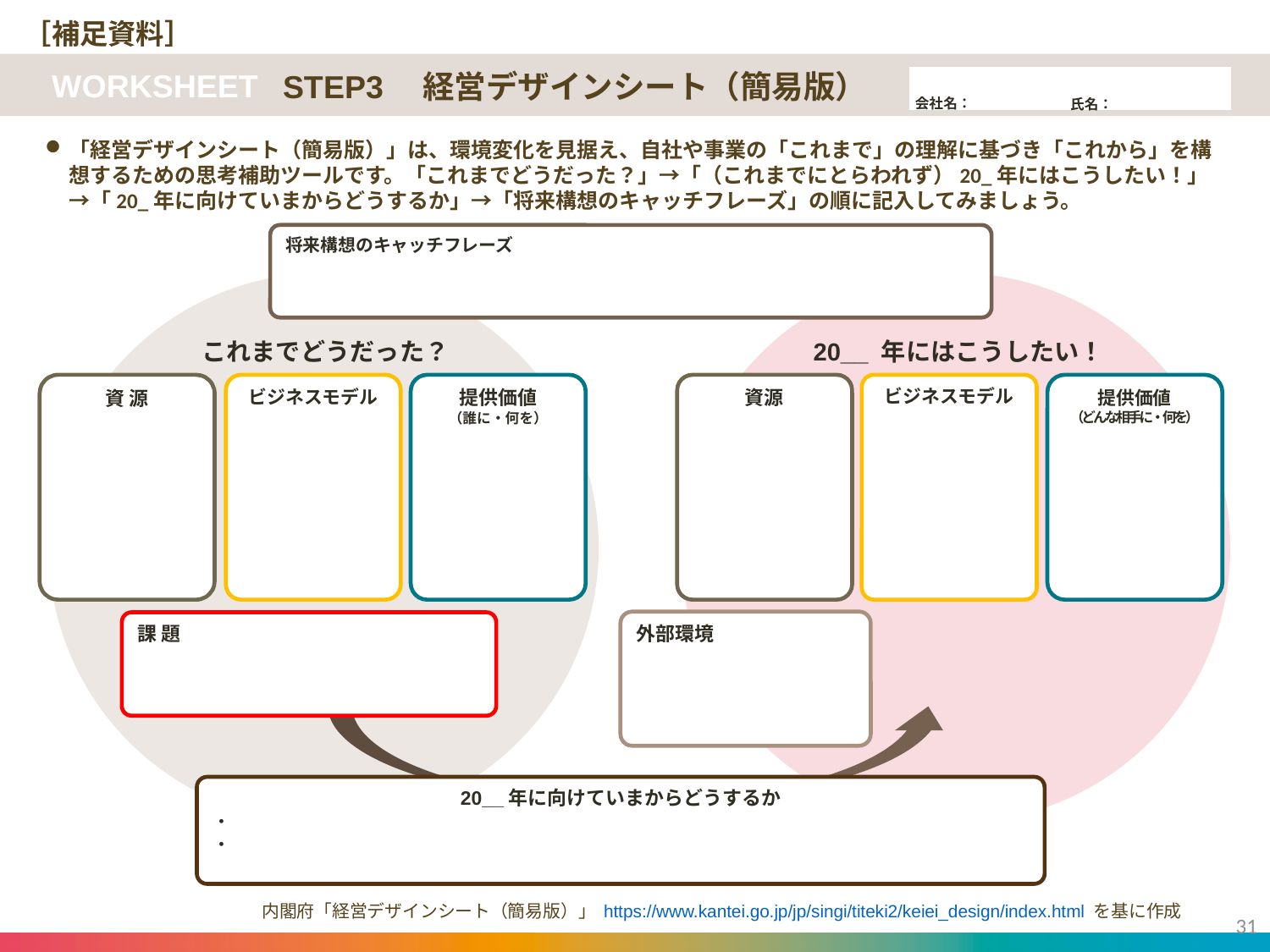

［補足資料］
STEP3　経営デザインシート（簡易版）
「経営デザインシート（簡易版）」は、環境変化を見据え、自社や事業の「これまで」の理解に基づき「これから」を構想するための思考補助ツールです。「これまでどうだった？」→「（これまでにとらわれず）20_年にはこうしたい！」→「20_年に向けていまからどうするか」→「将来構想のキャッチフレーズ」の順に記入してみましょう。
将来構想のキャッチフレーズ

これまでどうだった？
20__ 年にはこうしたい！
資 源
ビジネスモデル
提供価値
（誰に・何を）
資源
ビジネスモデル
提供価値
（どんな相手に・何を）

外部環境
課 題

20__年に向けていまからどうするか
・
・
内閣府「経営デザインシート（簡易版）」 https://www.kantei.go.jp/jp/singi/titeki2/keiei_design/index.html を基に作成